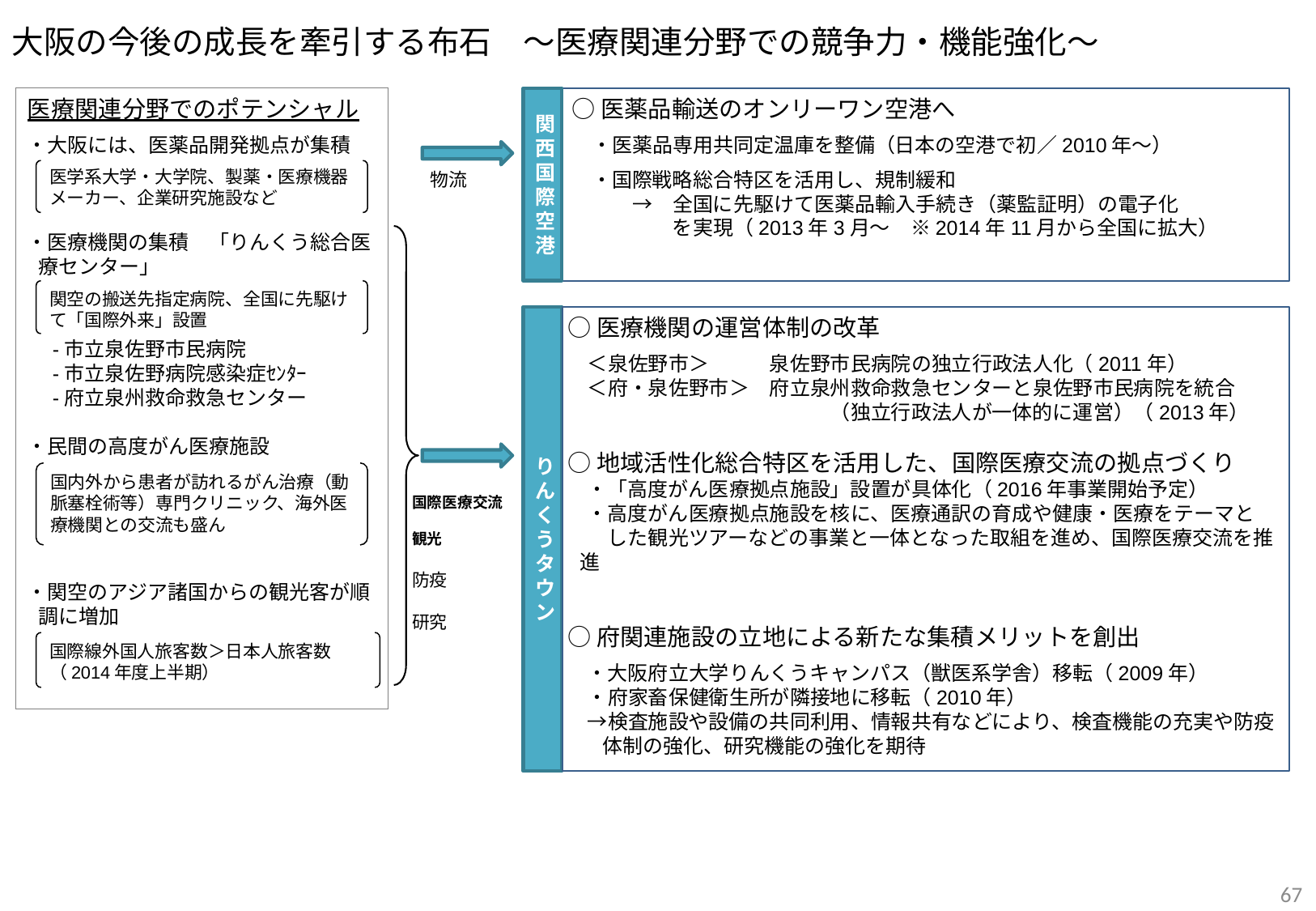

大阪の今後の成長を牽引する布石　～医療関連分野での競争力・機能強化～
関西国際空港
○医薬品輸送のオンリーワン空港へ
　・医薬品専用共同定温庫を整備（日本の空港で初／2010年～）
　・国際戦略総合特区を活用し、規制緩和
　　　→　全国に先駆けて医薬品輸入手続き（薬監証明）の電子化
　　　　　を実現（2013年3月～　※2014年11月から全国に拡大）
医療関連分野でのポテンシャル
・大阪には、医薬品開発拠点が集積

・医療機関の集積　「りんくう総合医療センター」

　-市立泉佐野市民病院
　-市立泉佐野病院感染症ｾﾝﾀｰ
　-府立泉州救命救急センター

・民間の高度がん医療施設

・関空のアジア諸国からの観光客が順調に増加

医学系大学・大学院、製薬・医療機器メーカー、企業研究施設など
関空の搬送先指定病院、全国に先駆けて「国際外来」設置
国内外から患者が訪れるがん治療（動脈塞栓術等）専門クリニック、海外医療機関との交流も盛ん
国際線外国人旅客数＞日本人旅客数
（2014年度上半期）

物流

りんくうタウン
○医療機関の運営体制の改革
　＜泉佐野市＞　　　泉佐野市民病院の独立行政法人化（2011年）
　＜府・泉佐野市＞　府立泉州救命救急センターと泉佐野市民病院を統合
　　　　　　　　　　　　　（独立行政法人が一体的に運営）（2013年）

○地域活性化総合特区を活用した、国際医療交流の拠点づくり
　・「高度がん医療拠点施設」設置が具体化（2016年事業開始予定）
　・高度がん医療拠点施設を核に、医療通訳の育成や健康・医療をテーマと
　　した観光ツアーなどの事業と一体となった取組を進め、国際医療交流を推進

○府関連施設の立地による新たな集積メリットを創出
　・大阪府立大学りんくうキャンパス（獣医系学舎）移転（2009年）
　・府家畜保健衛生所が隣接地に移転（2010年）
　→検査施設や設備の共同利用、情報共有などにより、検査機能の充実や防疫体制の強化、研究機能の強化を期待

国際医療交流

観光

防疫

研究

67